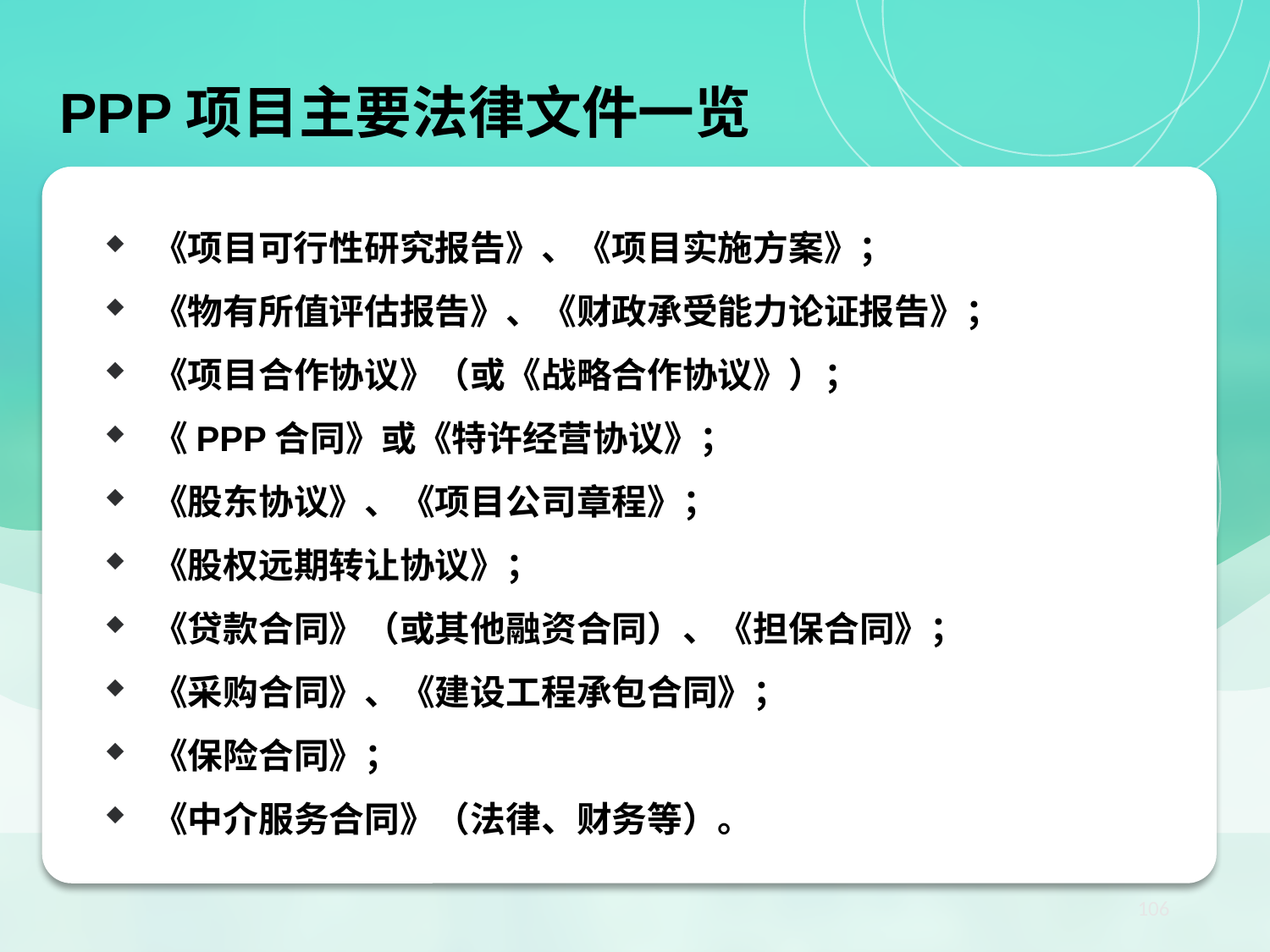

PPP项目主要法律文件一览
【小结】PPP项目核心法律关系：项目合同
《项目可行性研究报告》、《项目实施方案》；
《物有所值评估报告》、《财政承受能力论证报告》；
《项目合作协议》（或《战略合作协议》）；
《PPP合同》或《特许经营协议》；
《股东协议》、《项目公司章程》；
《股权远期转让协议》；
《贷款合同》（或其他融资合同）、《担保合同》；
《采购合同》、《建设工程承包合同》；
《保险合同》；
《中介服务合同》（法律、财务等）。

106